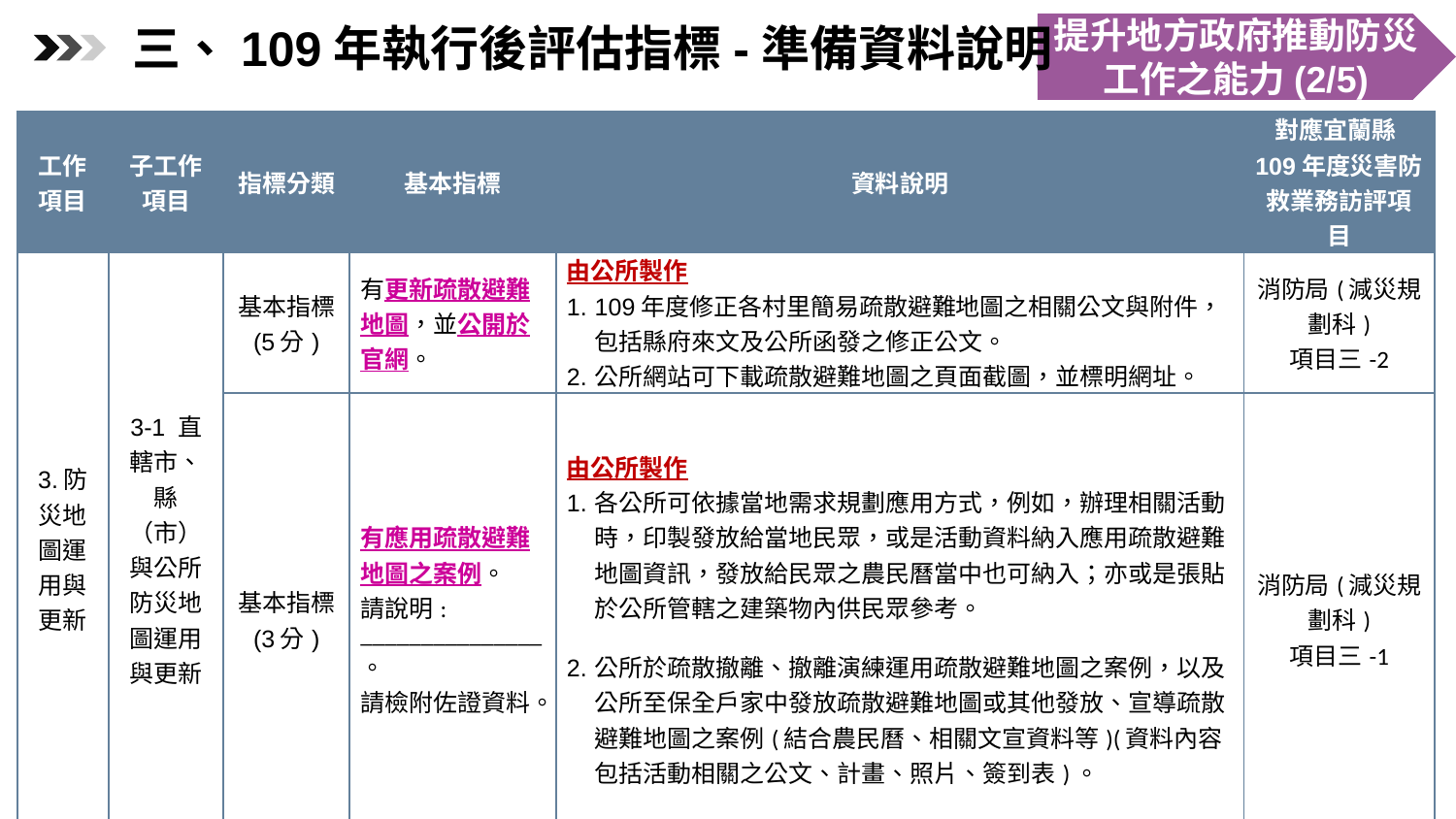

提升地方政府推動防災工作之能力(2/5)
三、109年執行後評估指標-準備資料說明

| 工作項目 | 子工作項目 | 指標分類 | 基本指標 | 資料說明 | 對應宜蘭縣109年度災害防救業務訪評項目 |
| --- | --- | --- | --- | --- | --- |
| 3.防災地圖運用與更新 | 3-1 直轄市、縣（市）與公所防災地圖運用與更新 | 基本指標 (5分) | 有更新疏散避難地圖，並公開於官網。 | 由公所製作 109年度修正各村里簡易疏散避難地圖之相關公文與附件，包括縣府來文及公所函發之修正公文。 公所網站可下載疏散避難地圖之頁面截圖，並標明網址。 | 消防局(減災規劃科) 項目三-2 |
|  |  | 基本指標 (3分) | 有應用疏散避難地圖之案例。 請說明: \_\_\_\_\_\_\_\_\_\_\_\_\_\_\_。 請檢附佐證資料。 | 由公所製作 各公所可依據當地需求規劃應用方式，例如，辦理相關活動時，印製發放給當地民眾，或是活動資料納入應用疏散避難地圖資訊，發放給民眾之農民曆當中也可納入；亦或是張貼於公所管轄之建築物內供民眾參考。 公所於疏散撤離、撤離演練運用疏散避難地圖之案例，以及公所至保全戶家中發放疏散避難地圖或其他發放、宣導疏散避難地圖之案例(結合農民曆、相關文宣資料等)(資料內容包括活動相關之公文、計畫、照片、簽到表)。 | 消防局(減災規劃科) 項目三-1 |
15